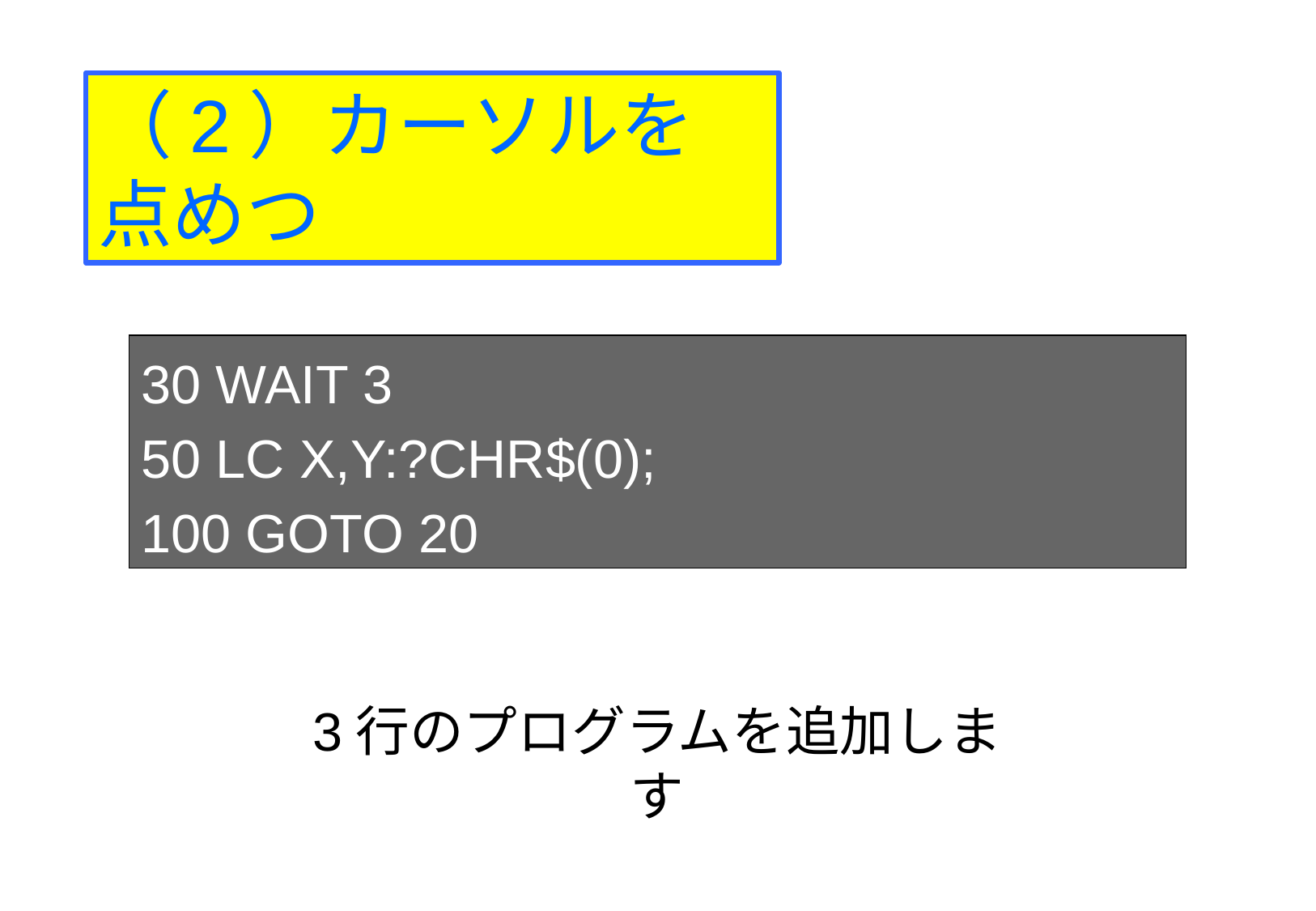

（2）カーソルを点めつ
30 WAIT 3
50 LC X,Y:?CHR$(0);
100 GOTO 20
3行のプログラムを追加します